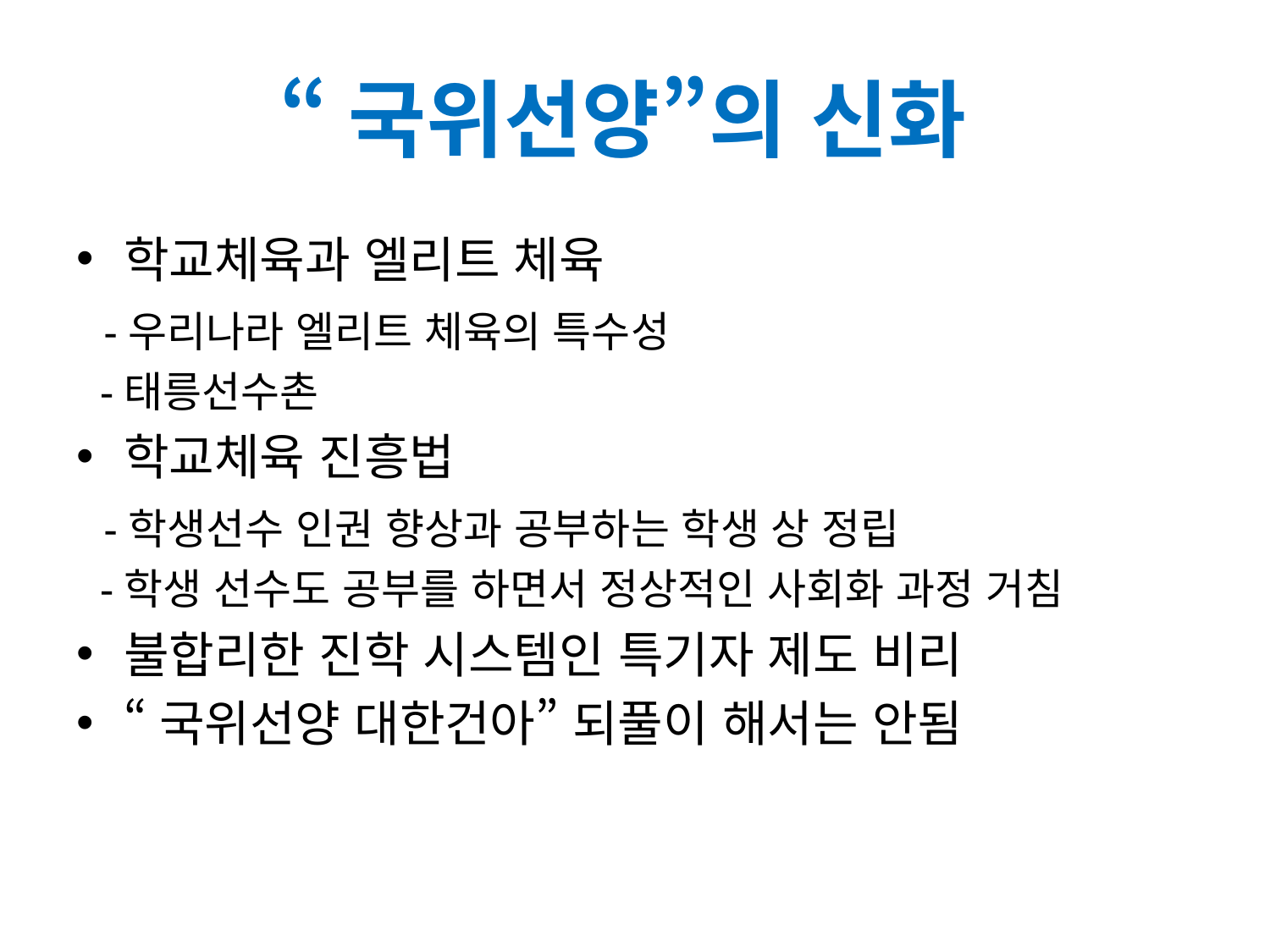

# “국위선양”의 신화
학교체육과 엘리트 체육
  -우리나라 엘리트 체육의 특수성
  -태릉선수촌
학교체육 진흥법
  -학생선수 인권 향상과 공부하는 학생 상 정립
  -학생 선수도 공부를 하면서 정상적인 사회화 과정 거침
불합리한 진학 시스템인 특기자 제도 비리
“국위선양 대한건아” 되풀이 해서는 안됨